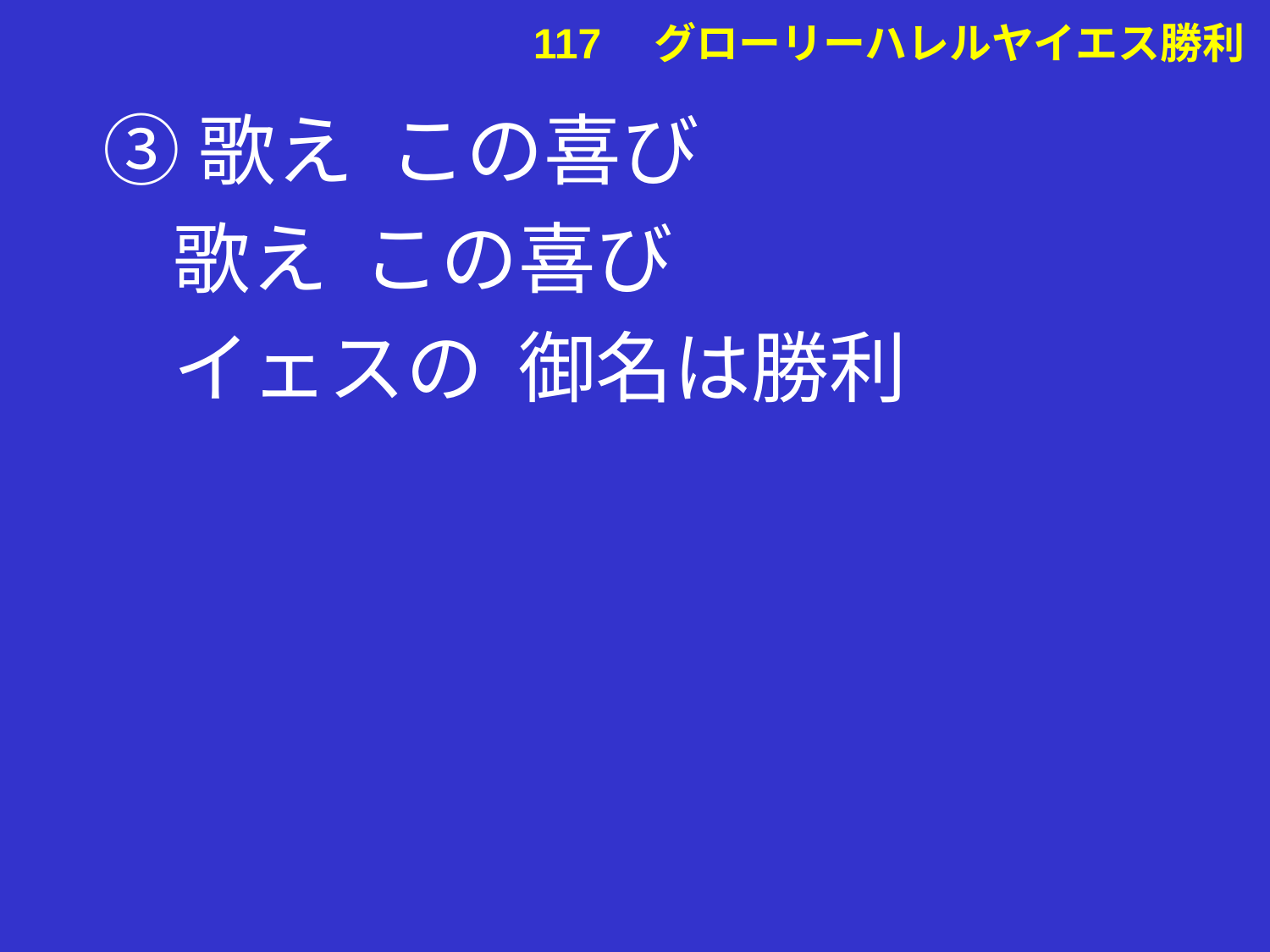

# ③歌え  この喜び
   歌え  この喜び
   イェスの  御名は勝利

117　グローリーハレルヤイエス勝利